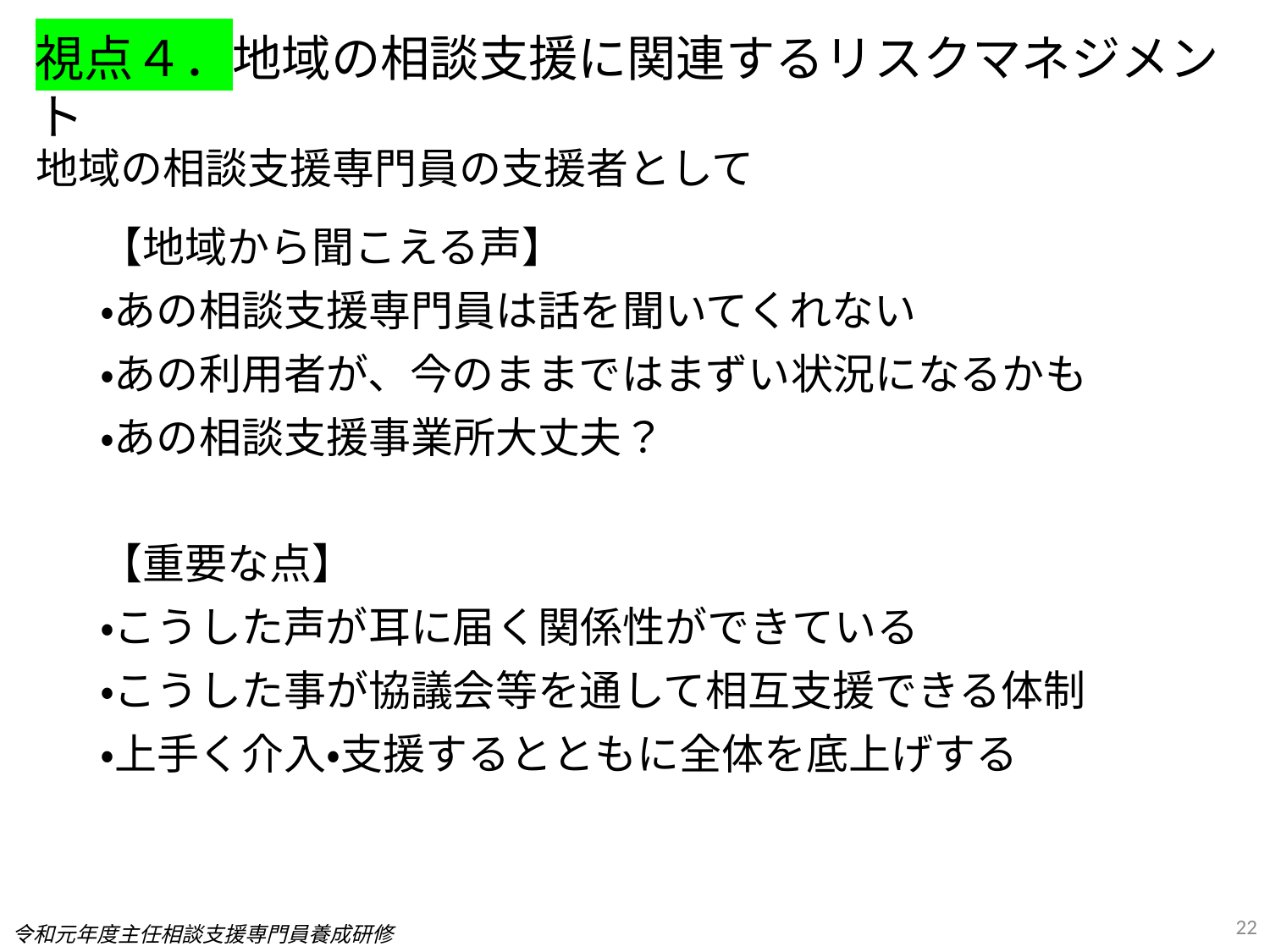

視点４．地域の相談支援に関連するリスクマネジメント
# 地域の相談支援専門員の支援者として
【地域から聞こえる声】
・あの相談支援専門員は話を聞いてくれない
・あの利用者が、今のままではまずい状況になるかも
・あの相談支援事業所大丈夫？

【重要な点】
・こうした声が耳に届く関係性ができている
・こうした事が協議会等を通して相互支援できる体制
・上手く介入・支援するとともに全体を底上げする
22
令和元年度主任相談支援専門員養成研修